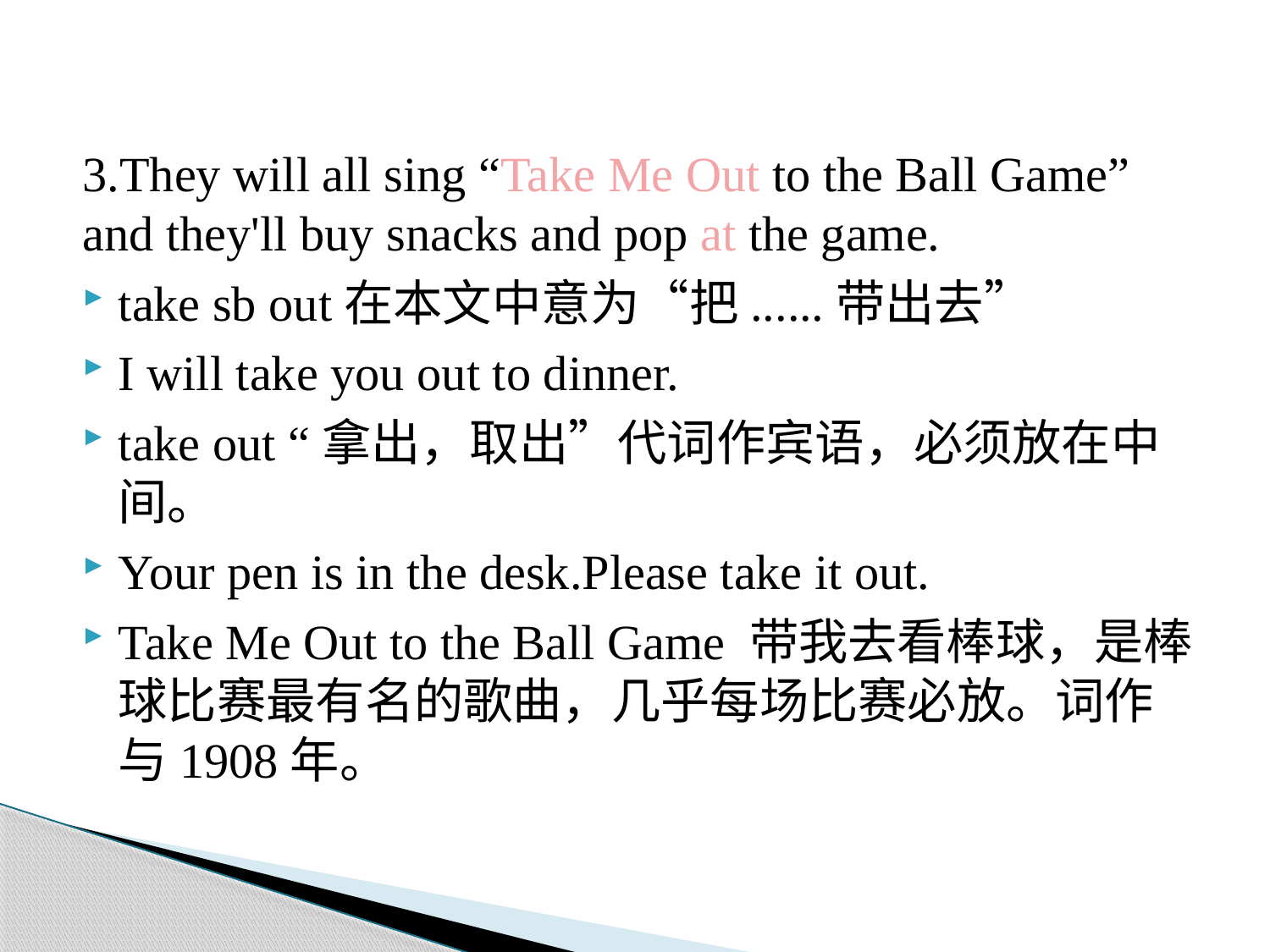

3.They will all sing “Take Me Out to the Ball Game” and they'll buy snacks and pop at the game.
take sb out在本文中意为“把......带出去”
I will take you out to dinner.
take out “拿出，取出”代词作宾语，必须放在中间。
Your pen is in the desk.Please take it out.
Take Me Out to the Ball Game 带我去看棒球，是棒球比赛最有名的歌曲，几乎每场比赛必放。词作与1908年。